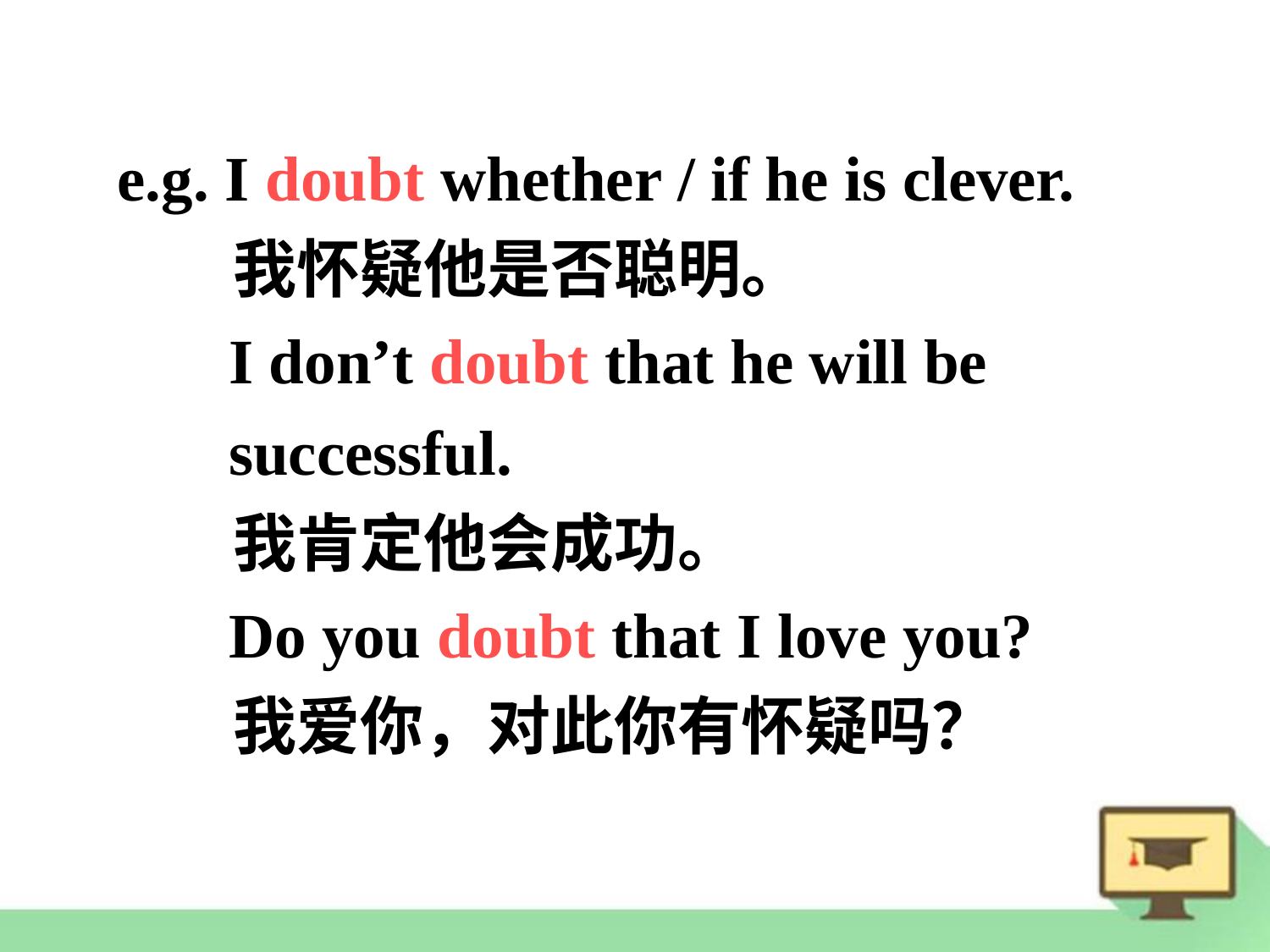

e.g. I doubt whether / if he is clever.
       我怀疑他是否聪明。
       I don’t doubt that he will be
       successful.
       我肯定他会成功。
       Do you doubt that I love you?
       我爱你，对此你有怀疑吗？